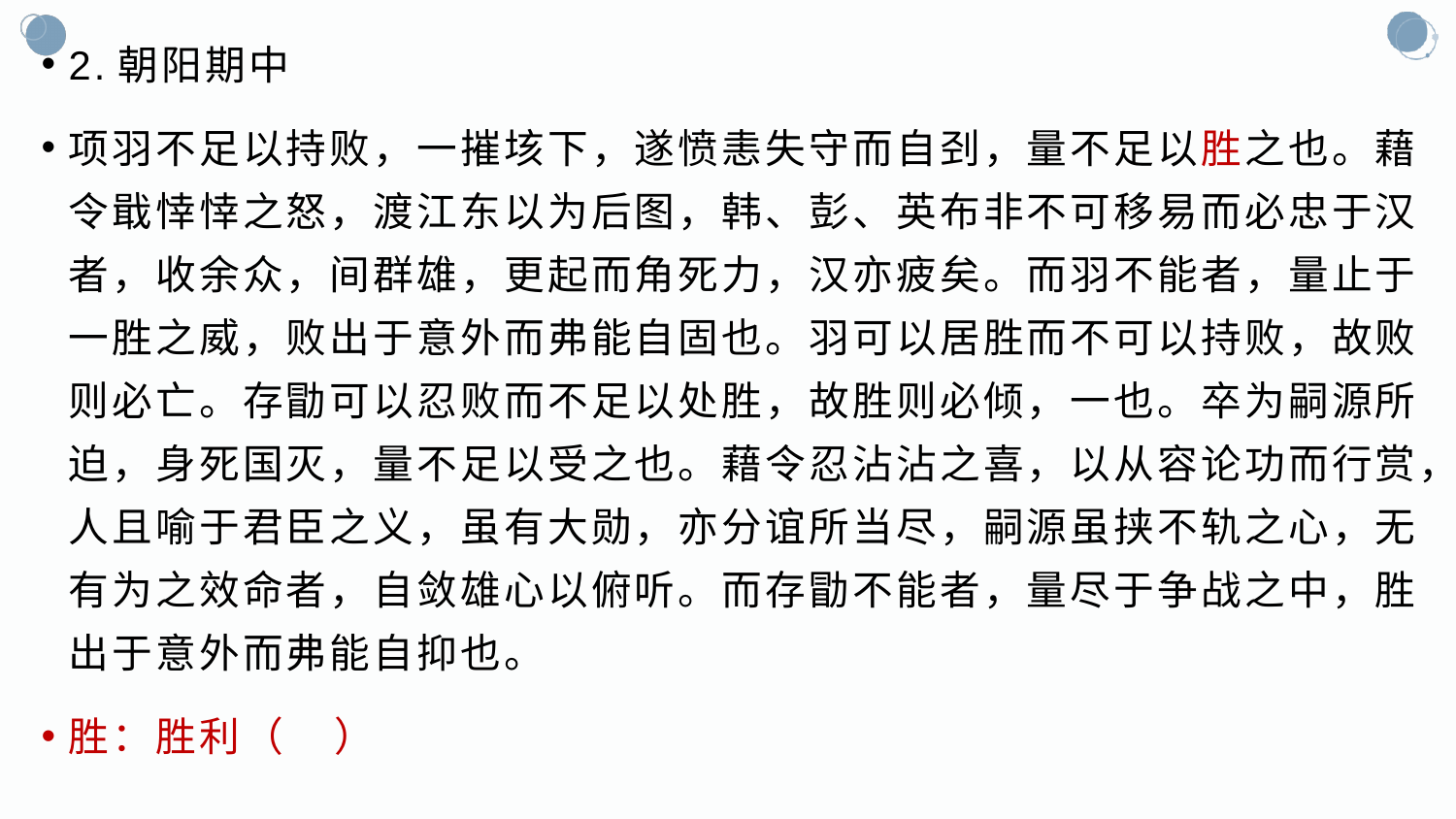

2.朝阳期中
项羽不足以持败，一摧垓下，遂愤恚失守而自刭，量不足以胜之也。藉令戢悻悻之怒，渡江东以为后图，韩、彭、英布非不可移易而必忠于汉者，收余众，间群雄，更起而角死力，汉亦疲矣。而羽不能者，量止于一胜之威，败出于意外而弗能自固也。羽可以居胜而不可以持败，故败则必亡。存勖可以忍败而不足以处胜，故胜则必倾，一也。卒为嗣源所迫，身死国灭，量不足以受之也。藉令忍沾沾之喜，以从容论功而行赏，人且喻于君臣之义，虽有大勋，亦分谊所当尽，嗣源虽挟不轨之心，无有为之效命者，自敛雄心以俯听。而存勖不能者，量尽于争战之中，胜出于意外而弗能自抑也。
胜：胜利（    ）